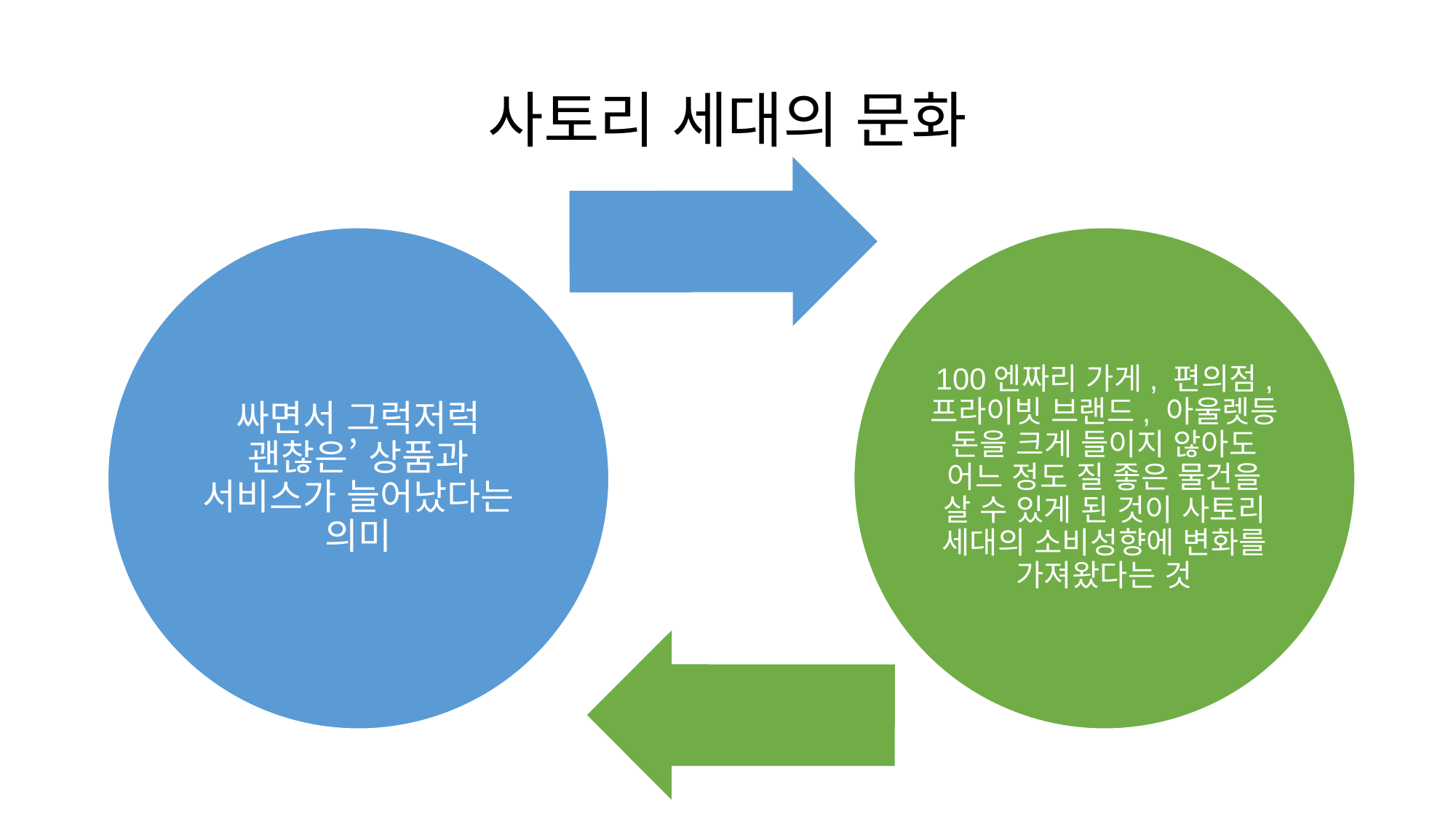

# 사토리 세대의 문화
싸면서 그럭저럭 괜찮은’ 상품과 서비스가 늘어났다는 의미

100엔짜리 가게, 편의점, 프라이빗 브랜드, 아울렛등 돈을 크게 들이지 않아도 어느 정도 질 좋은 물건을 살 수 있게 된 것이 사토리 세대의 소비성향에 변화를 가져왔다는 것